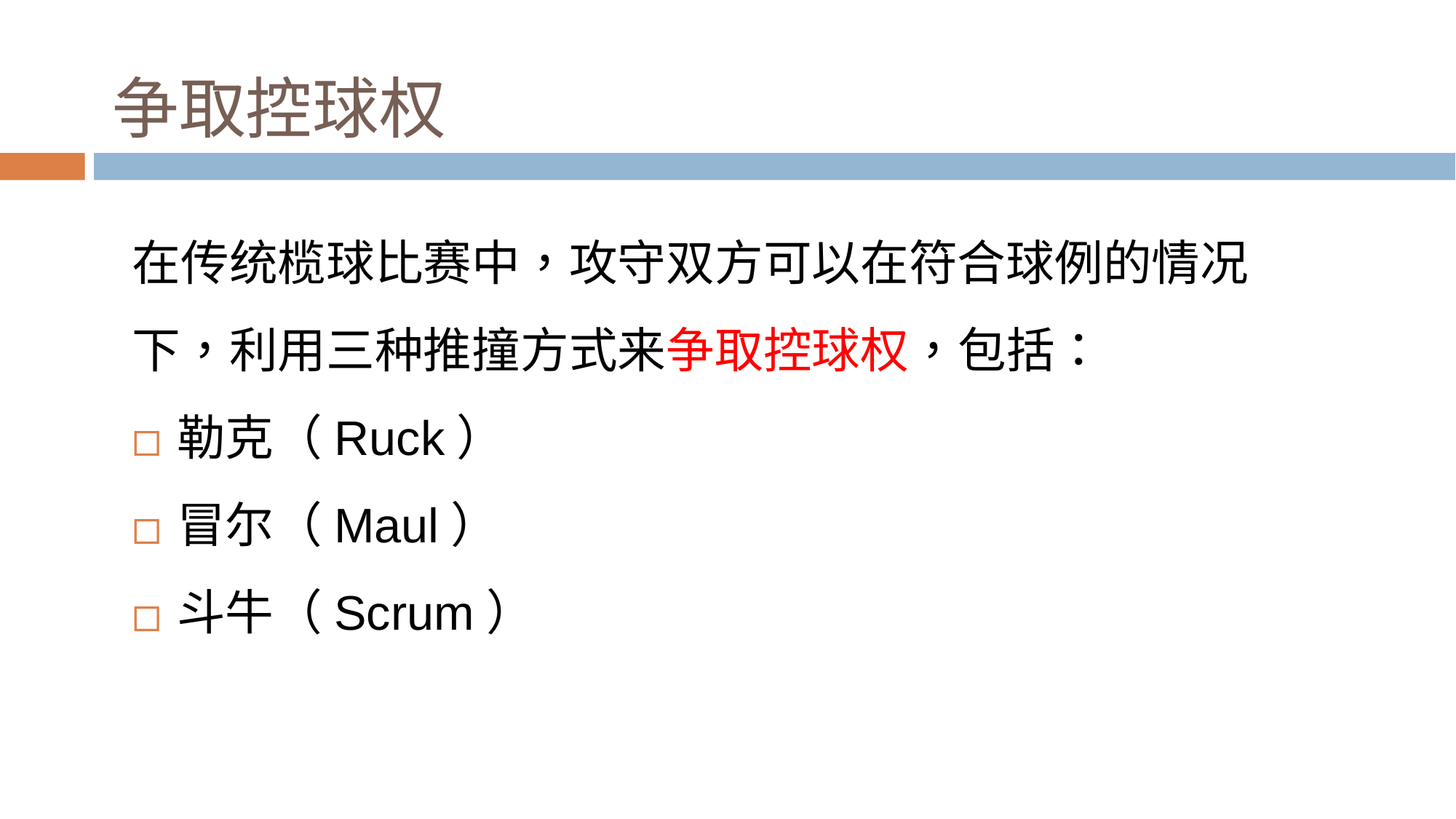

# 争取控球权

在传统榄球比赛中，攻守双方可以在符合球例的情况下，利用三种推撞方式来争取控球权，包括：
勒克（Ruck）
冒尔（Maul）
斗牛（Scrum）